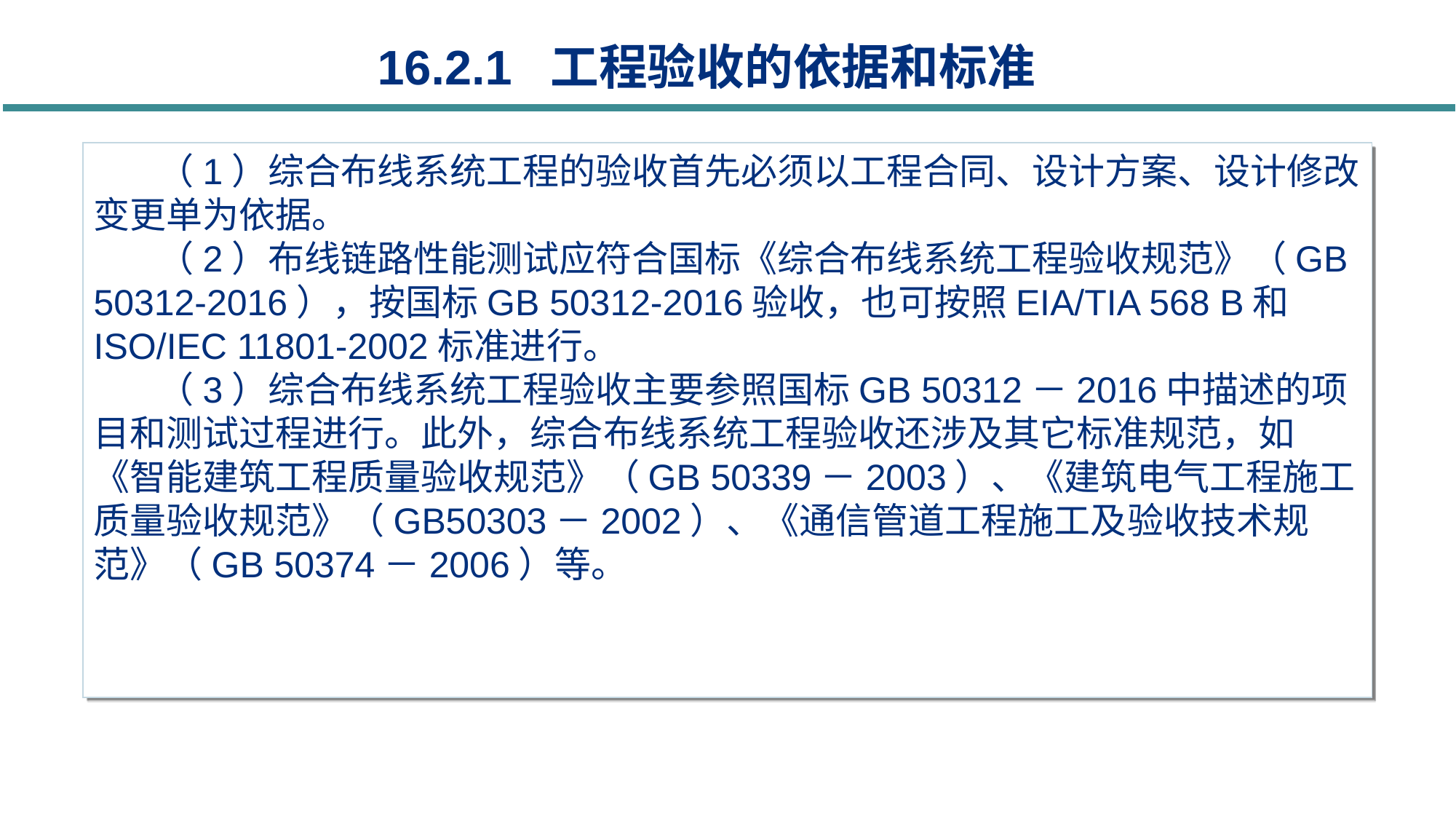

16.2.1  工程验收的依据和标准
（1）综合布线系统工程的验收首先必须以工程合同、设计方案、设计修改变更单为依据。
（2）布线链路性能测试应符合国标《综合布线系统工程验收规范》（GB 50312-2016），按国标GB 50312-2016验收，也可按照EIA/TIA 568 B和ISO/IEC 11801-2002标准进行。
（3）综合布线系统工程验收主要参照国标GB 50312－2016中描述的项目和测试过程进行。此外，综合布线系统工程验收还涉及其它标准规范，如《智能建筑工程质量验收规范》（GB 50339－2003）、《建筑电气工程施工质量验收规范》（GB50303－2002）、《通信管道工程施工及验收技术规范》（GB 50374－2006）等。